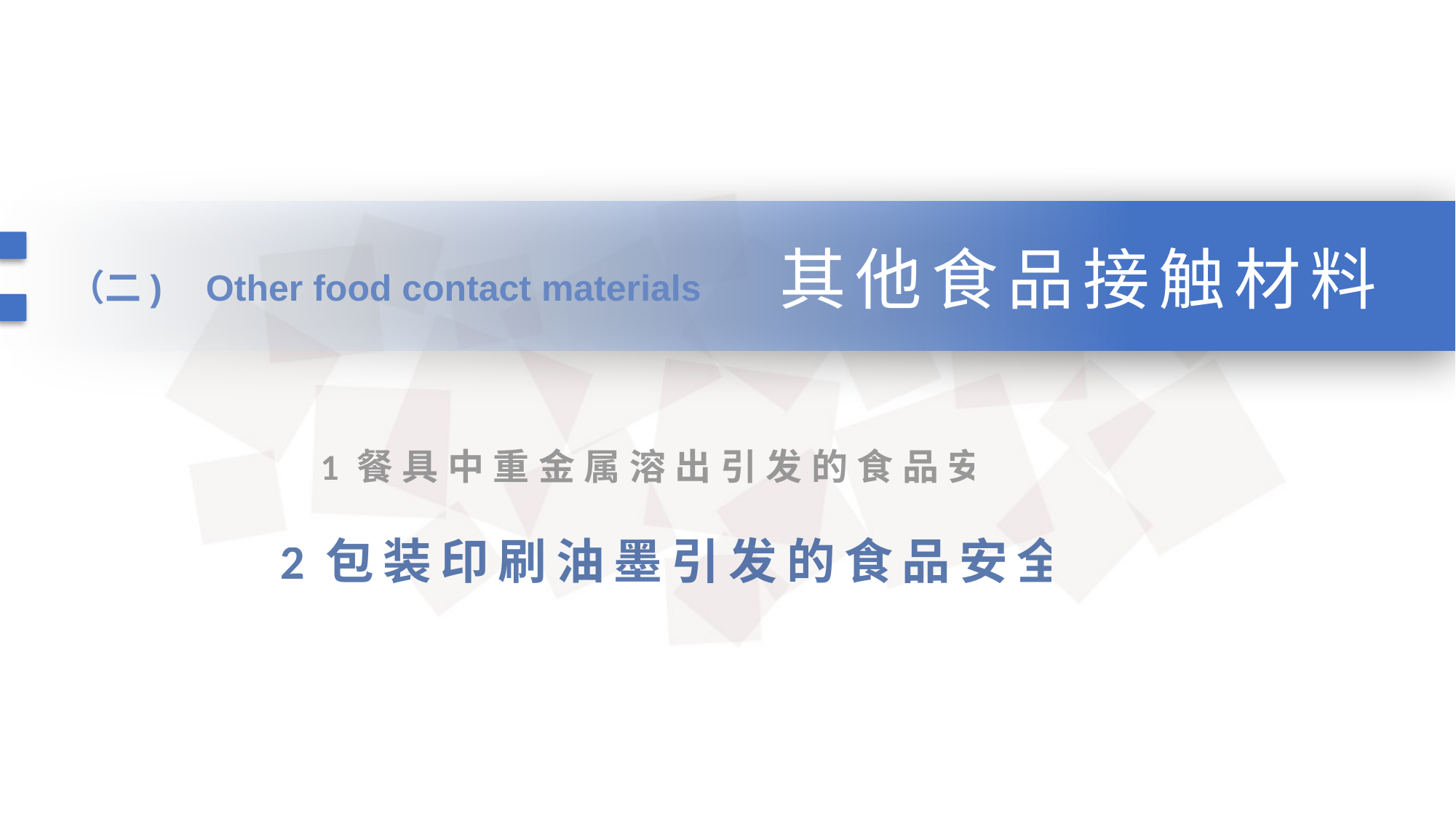

其他食品接触材料
Other food contact materials
（二)
1餐具中重金属溶出引发的食品安全案例

 2包装印刷油墨引发的食品安全案例